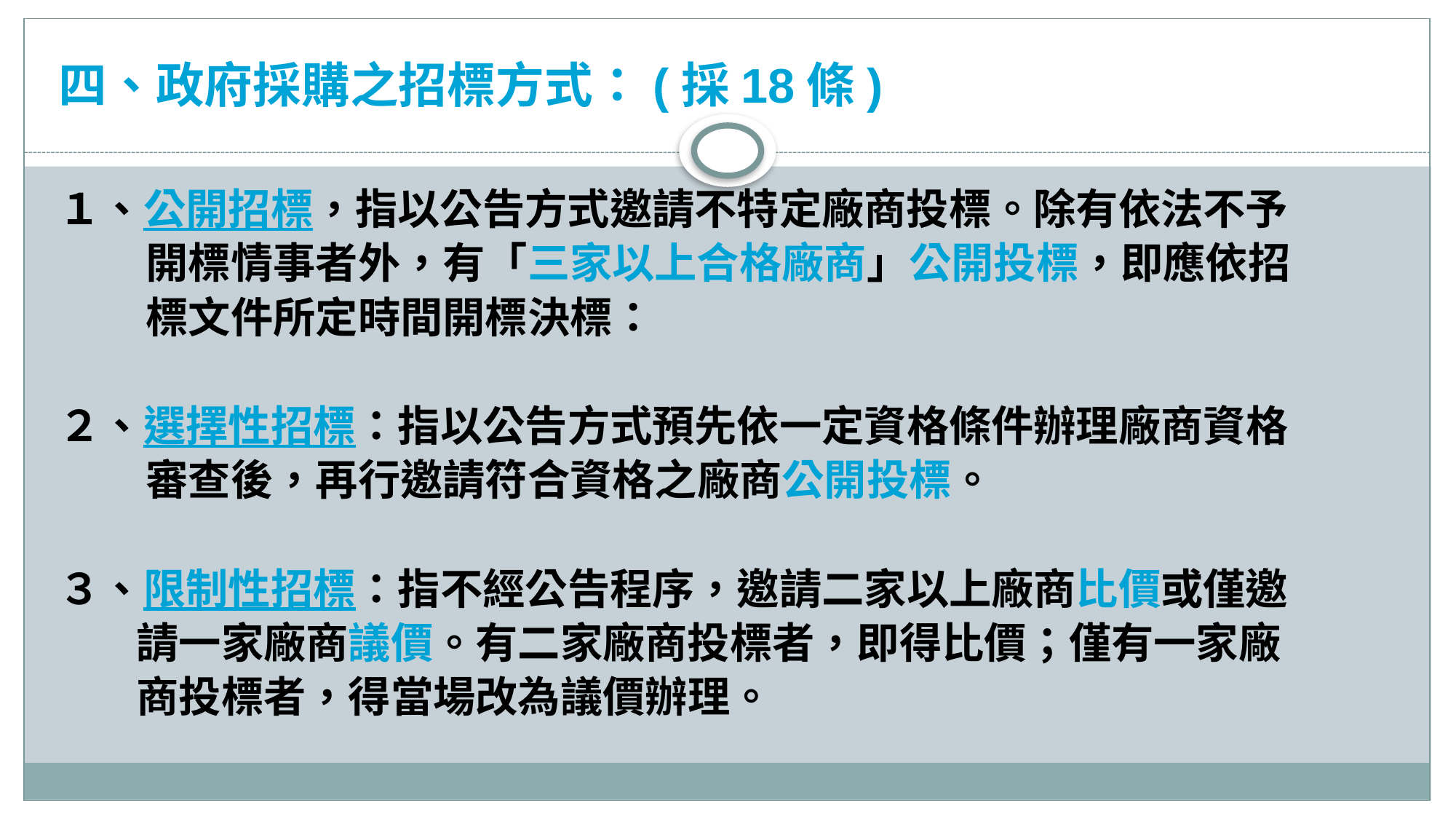

# 四、政府採購之招標方式：(採18條)
１、公開招標，指以公告方式邀請不特定廠商投標。除有依法不予
        開標情事者外，有「三家以上合格廠商」公開投標，即應依招
        標文件所定時間開標決標：

２、選擇性招標：指以公告方式預先依一定資格條件辦理廠商資格
        審查後，再行邀請符合資格之廠商公開投標。

３、限制性招標：指不經公告程序，邀請二家以上廠商比價或僅邀
       請一家廠商議價。有二家廠商投標者，即得比價；僅有一家廠
       商投標者，得當場改為議價辦理。